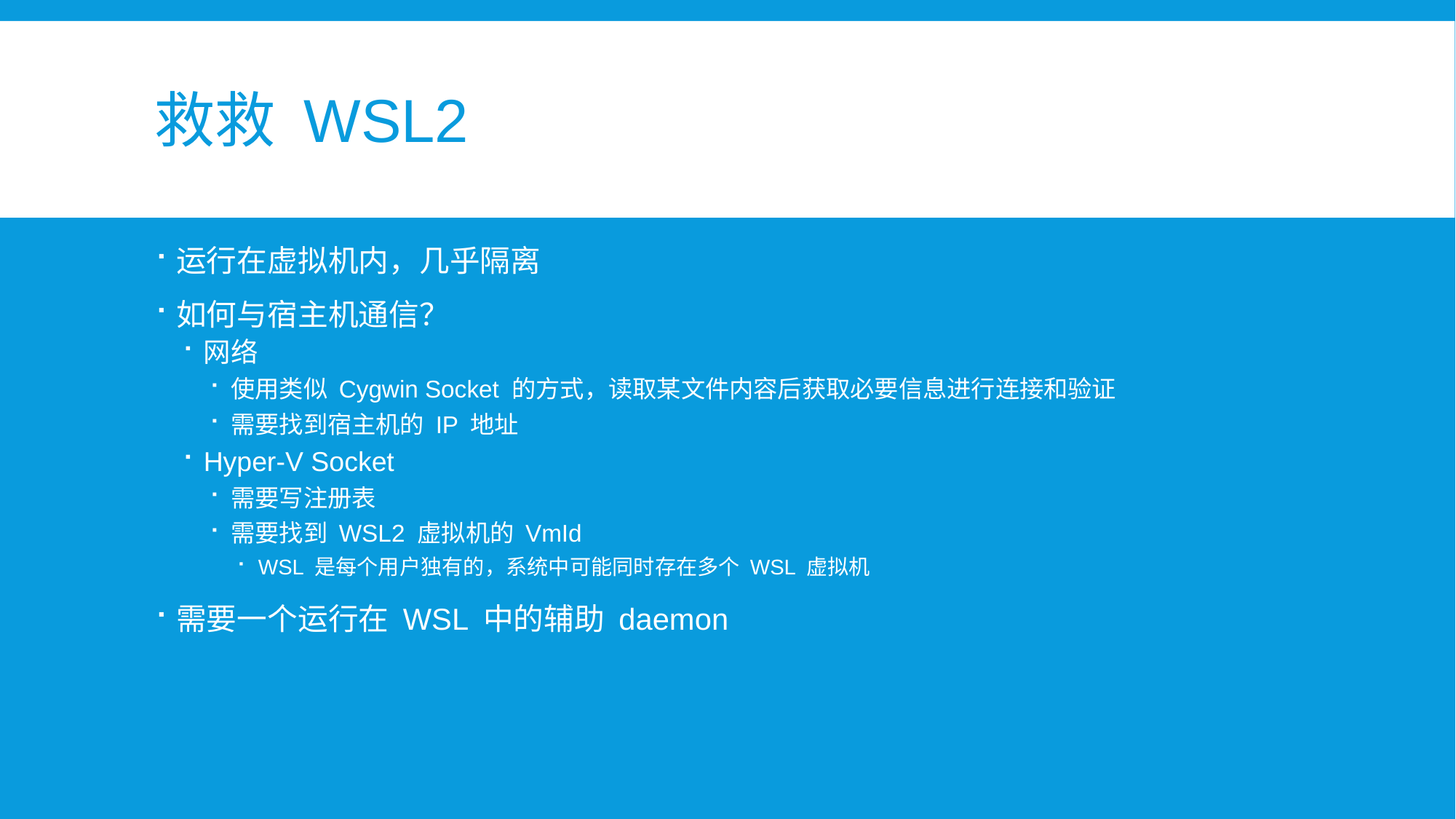

# 救救 WSL2
运行在虚拟机内，几乎隔离
如何与宿主机通信？
网络
使用类似 Cygwin Socket 的方式，读取某文件内容后获取必要信息进行连接和验证
需要找到宿主机的 IP 地址
Hyper-V Socket
需要写注册表
需要找到 WSL2 虚拟机的 VmId
WSL 是每个用户独有的，系统中可能同时存在多个 WSL 虚拟机
需要一个运行在 WSL 中的辅助 daemon